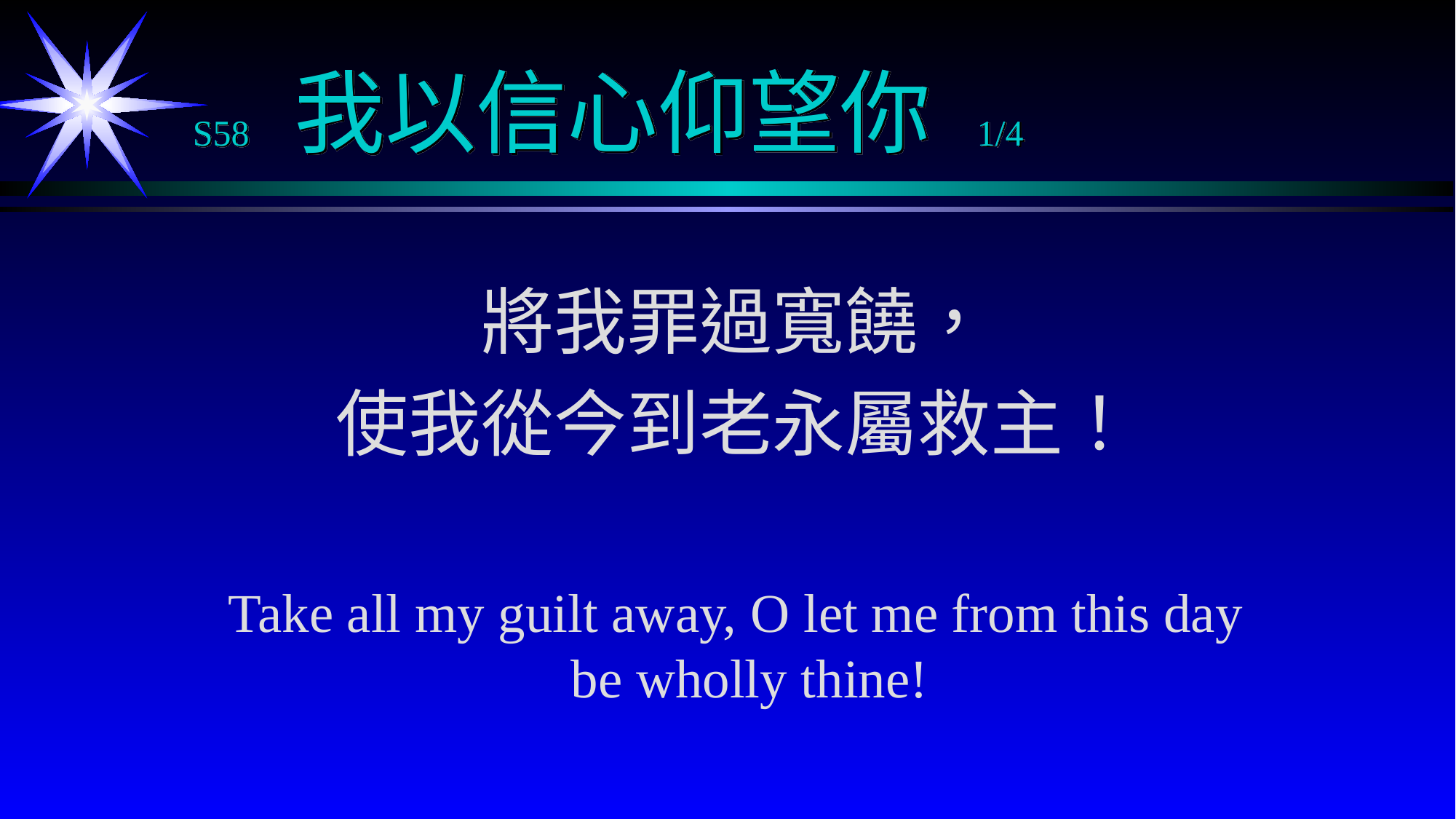

# S58    我以信心仰望你  1/4
將我罪過寬饒，
使我從今到老永屬救主！

Take all my guilt away, O let me from this day be wholly thine!